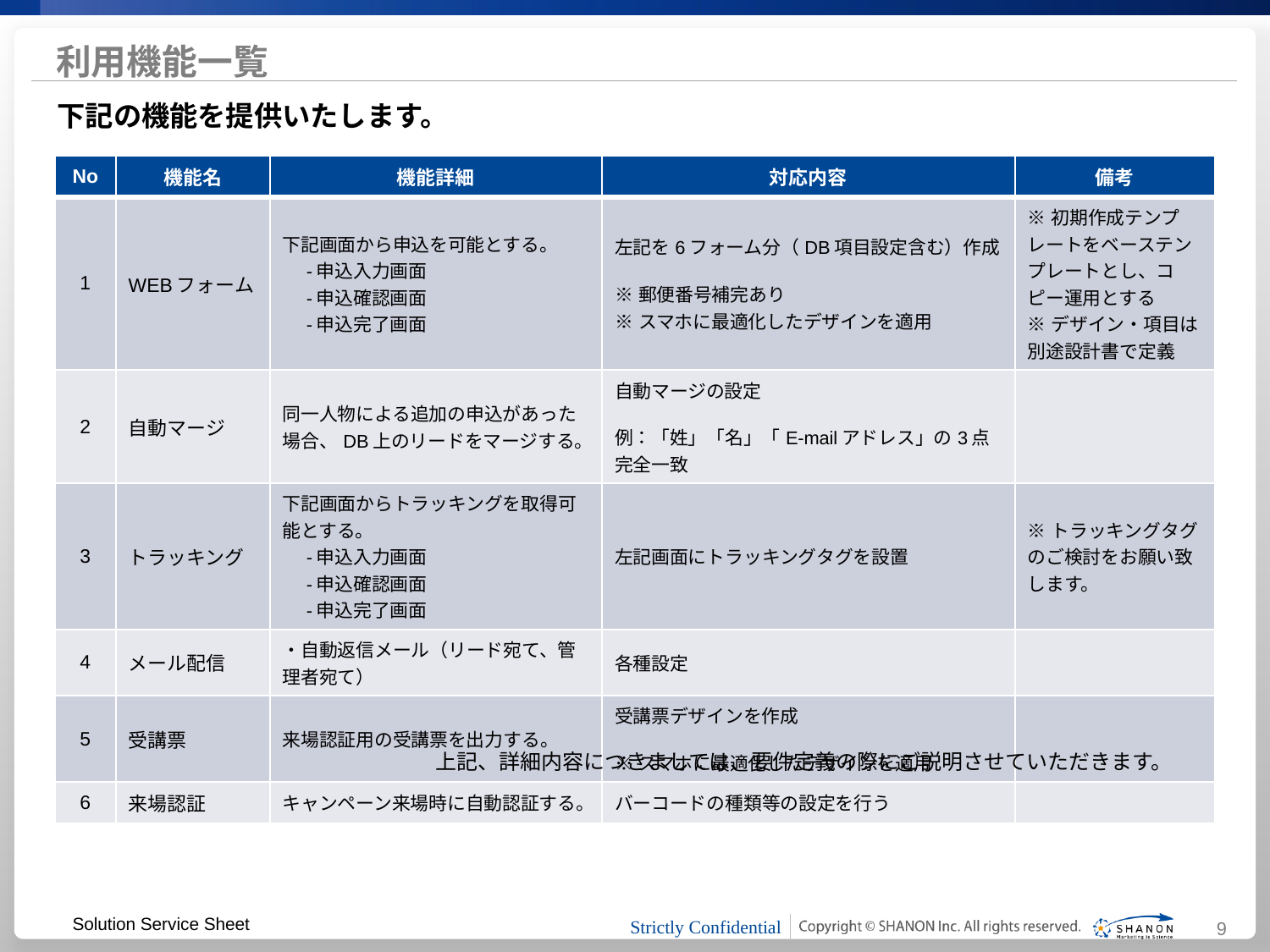

# 利用機能一覧
下記の機能を提供いたします。
| No | 機能名 | 機能詳細 | 対応内容 | 備考 |
| --- | --- | --- | --- | --- |
| 1 | WEBフォーム | 下記画面から申込を可能とする。 　-申込入力画面 　-申込確認画面 　-申込完了画面 | 左記を6フォーム分（DB項目設定含む）作成 ※郵便番号補完あり ※スマホに最適化したデザインを適用 | ※初期作成テンプレートをベーステンプレートとし、コピー運用とする ※デザイン・項目は別途設計書で定義 |
| 2 | 自動マージ | 同一人物による追加の申込があった場合、DB上のリードをマージする。 | 自動マージの設定 例：「姓」「名」「E-mailアドレス」の3点完全一致 |  |
| 3 | トラッキング | 下記画面からトラッキングを取得可能とする。 　-申込入力画面 　-申込確認画面 　-申込完了画面 | 左記画面にトラッキングタグを設置 | ※トラッキングタグのご検討をお願い致します。 |
| 4 | メール配信 | ・自動返信メール（リード宛て、管理者宛て） | 各種設定 |  |
| 5 | 受講票 | 来場認証用の受講票を出力する。 | 受講票デザインを作成 ※スマホに最適化したデザインを適用 |  |
| 6 | 来場認証 | キャンペーン来場時に自動認証する。 | バーコードの種類等の設定を行う |  |
上記、詳細内容につきましては、要件定義の際にご説明させていただきます。
9